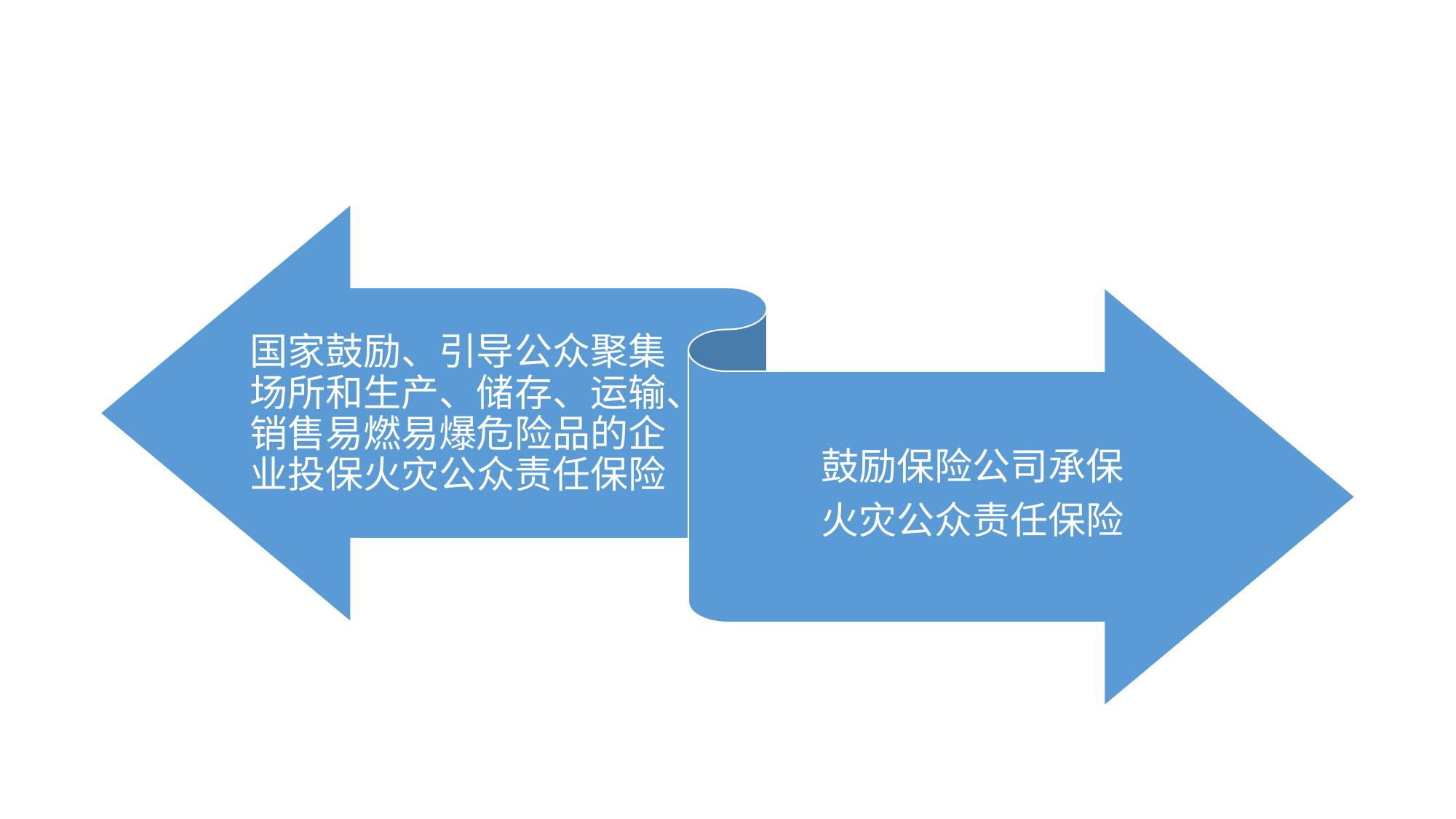

#
国家鼓励、引导公众聚集场所和生产、储存、运输、销售易燃易爆危险品的企业投保火灾公众责任保险
鼓励保险公司承保
火灾公众责任保险